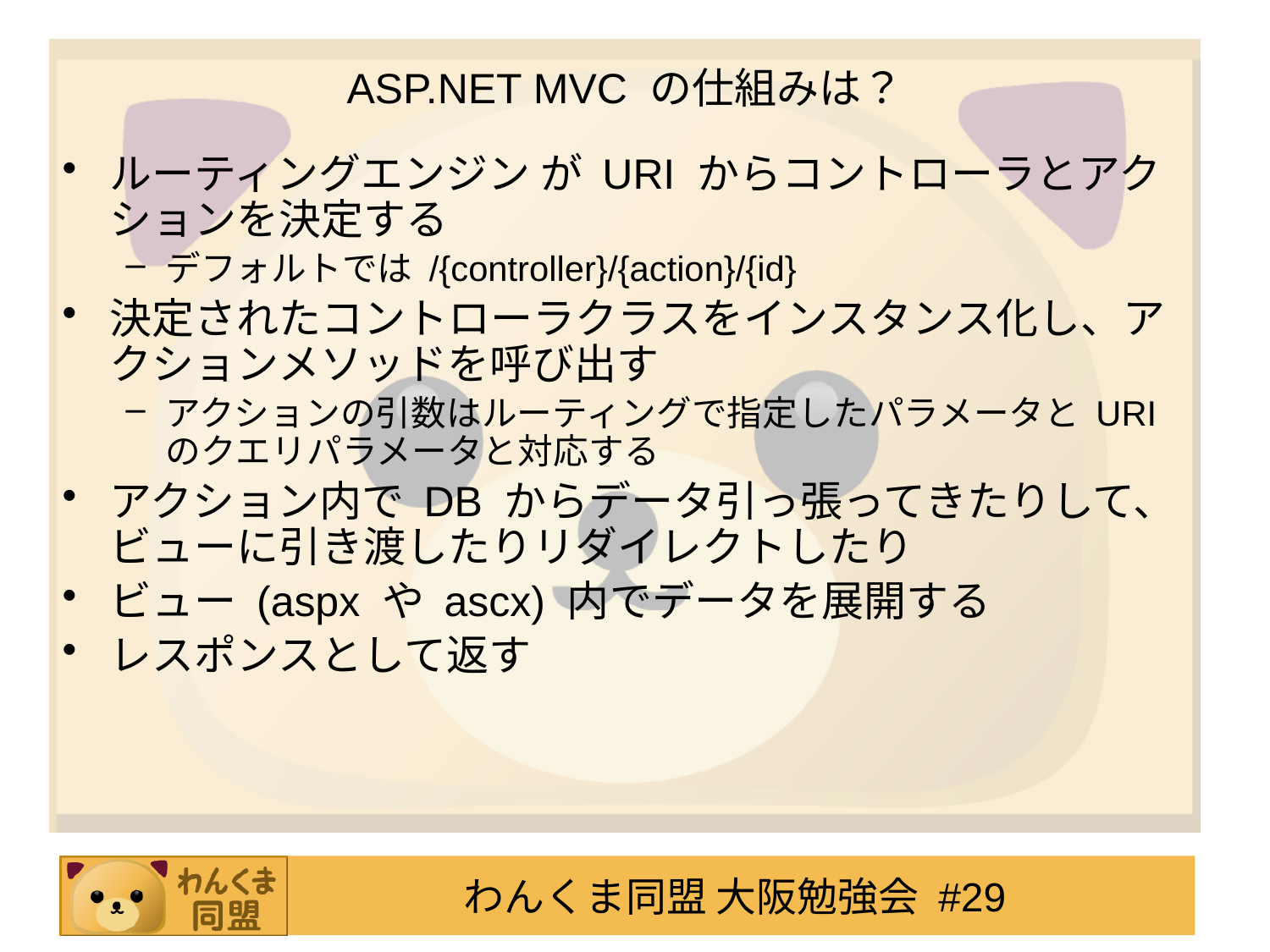

# ASP.NET MVC の仕組みは？
ルーティングエンジン が URI からコントローラとアクションを決定する
デフォルトでは /{controller}/{action}/{id}
決定されたコントローラクラスをインスタンス化し、アクションメソッドを呼び出す
アクションの引数はルーティングで指定したパラメータと URI のクエリパラメータと対応する
アクション内で DB からデータ引っ張ってきたりして、ビューに引き渡したりリダイレクトしたり
ビュー (aspx や ascx) 内でデータを展開する
レスポンスとして返す